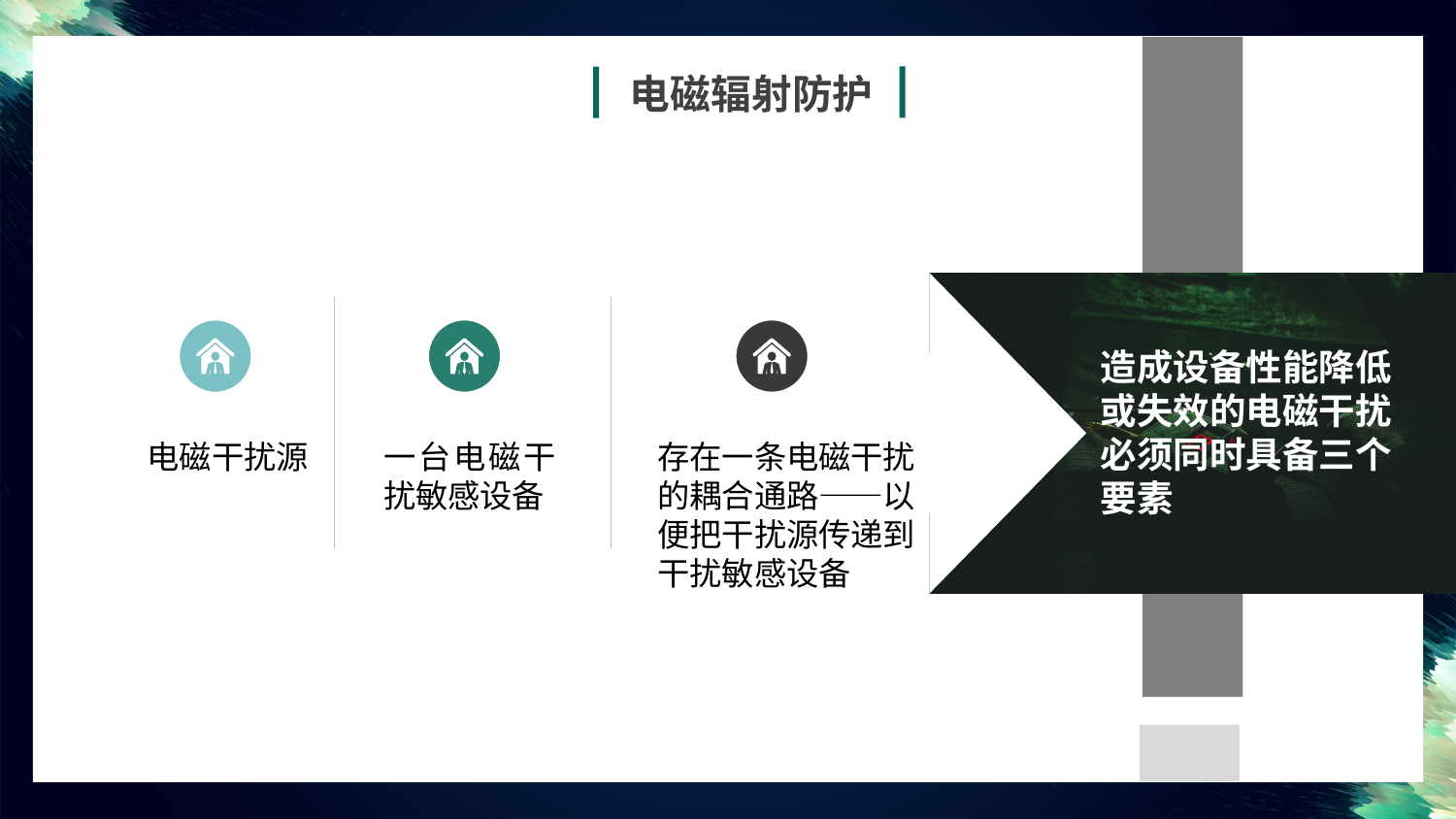

电磁辐射防护

造成设备性能降低或失效的电磁干扰必须同时具备三个要素
电磁干扰源
一台电磁干扰敏感设备
存在一条电磁干扰的耦合通路——以便把干扰源传递到干扰敏感设备